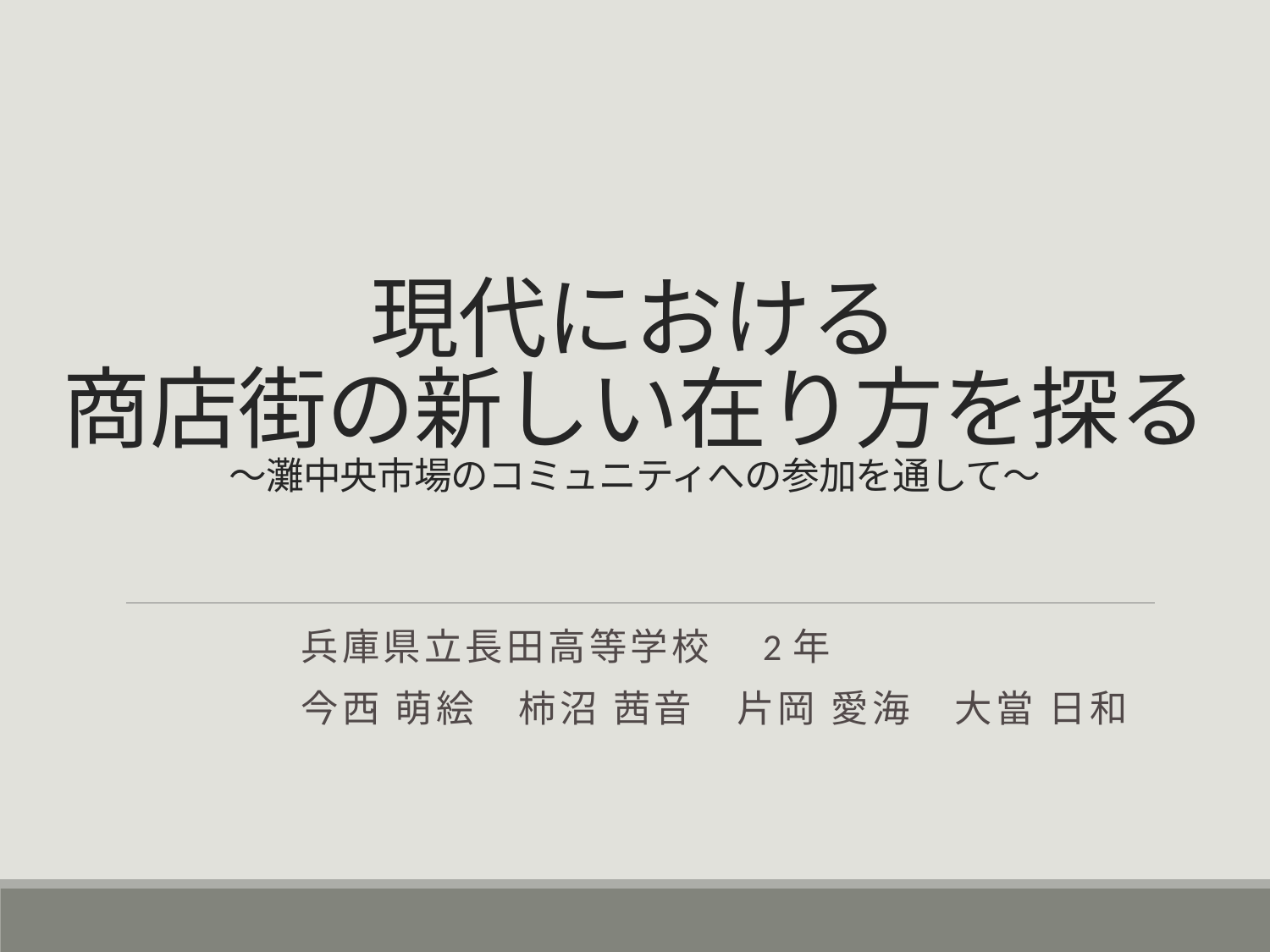

# 現代における 商店街の新しい在り方を探る 〜灘中央市場のコミュニティへの参加を通して〜
兵庫県立長田高等学校　2年
今西 萌絵　柿沼 茜音　片岡 愛海　大當 日和